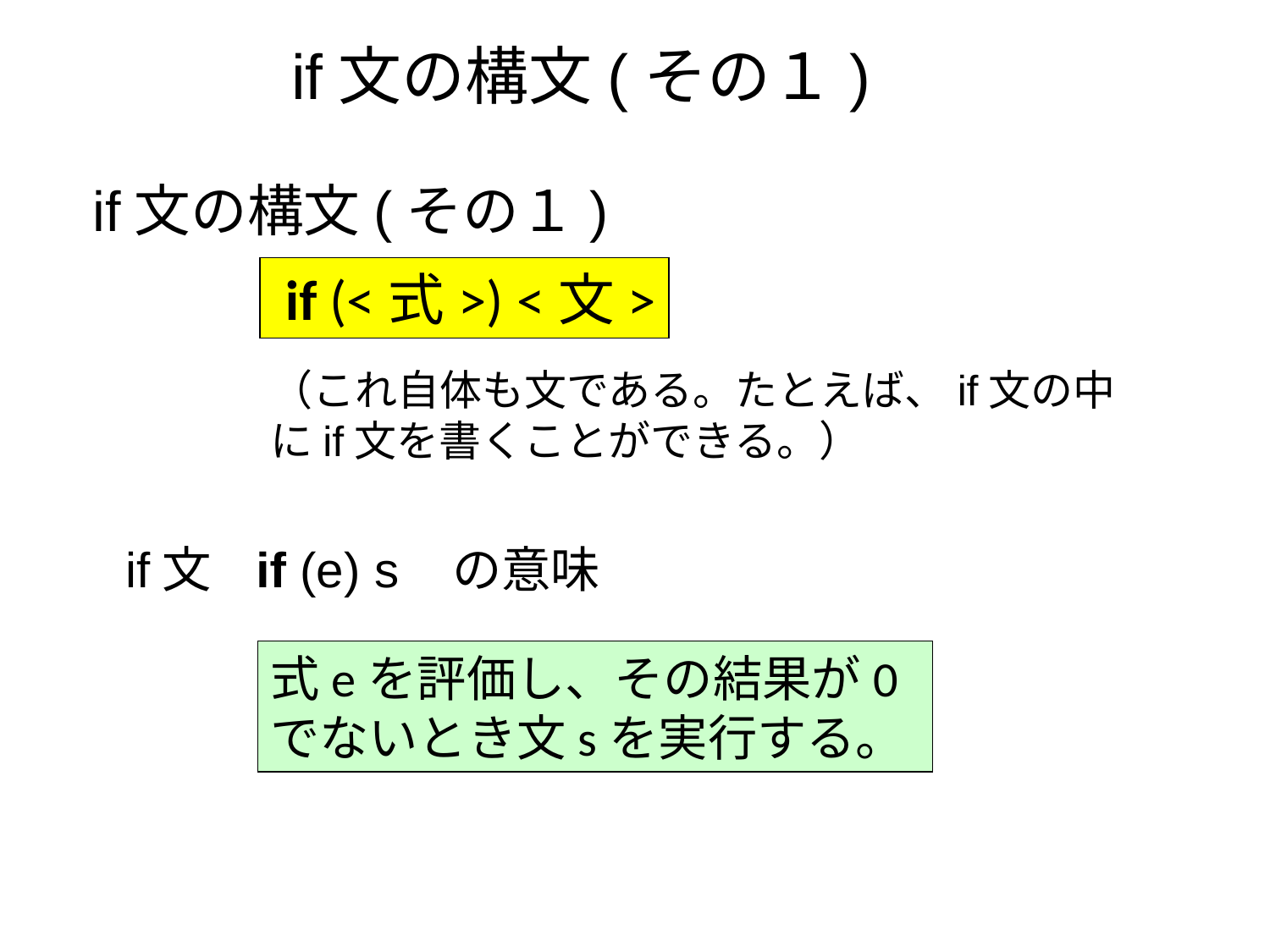

# if文の構文(その１)
 if文の構文(その１)
 if (<式>) <文>
（これ自体も文である。たとえば、if文の中にif文を書くことができる。）
 if文   if (e) s   の意味
式eを評価し、その結果が0でないとき文sを実行する。